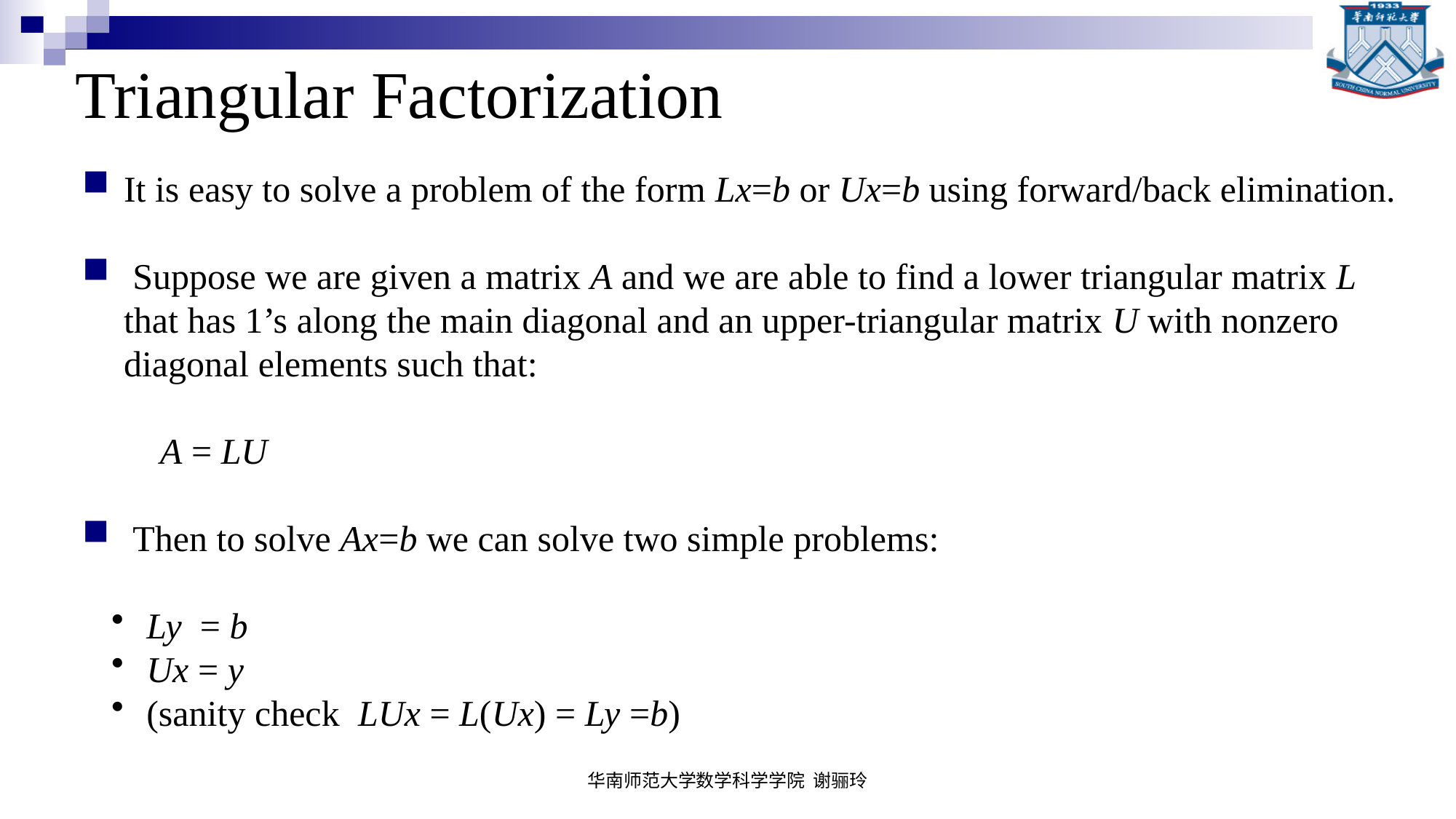

# Triangular Factorization
It is easy to solve a problem of the form Lx=b or Ux=b using forward/back elimination.

 Suppose we are given a matrix A and we are able to find a lower triangular matrix L that has 1’s along the main diagonal and an upper-triangular matrix U with nonzero diagonal elements such that:
    A = LU

 Then to solve Ax=b we can solve two simple problems:

 Ly  = b
 Ux = y
 (sanity check  LUx = L(Ux) = Ly =b)
华南师范大学数学科学学院  谢骊玲